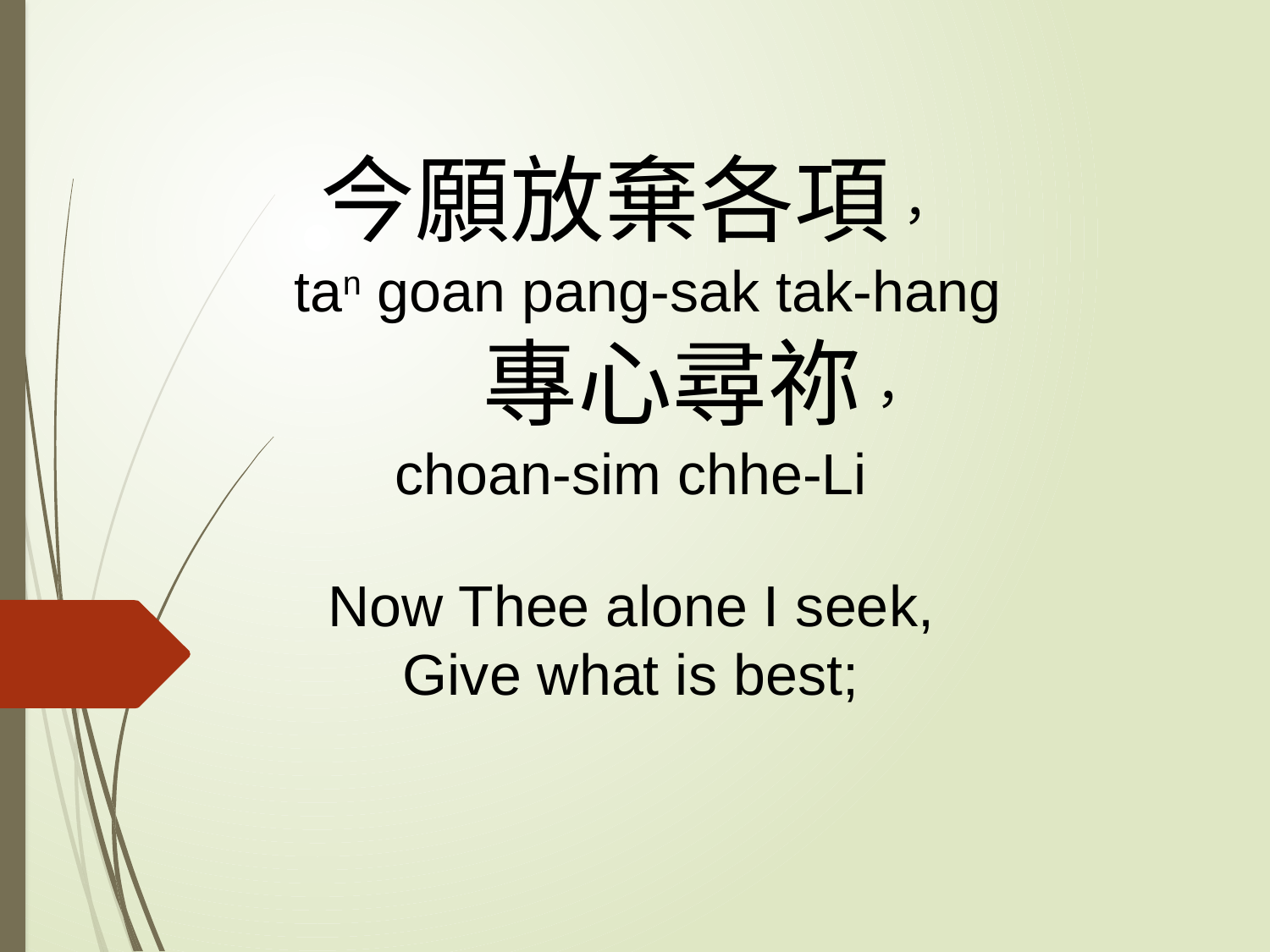

# 今願放棄各項， tan goan pang-sak tak-hang 專心尋祢， choan-sim chhe-Li Now Thee alone I seek, Give what is best;